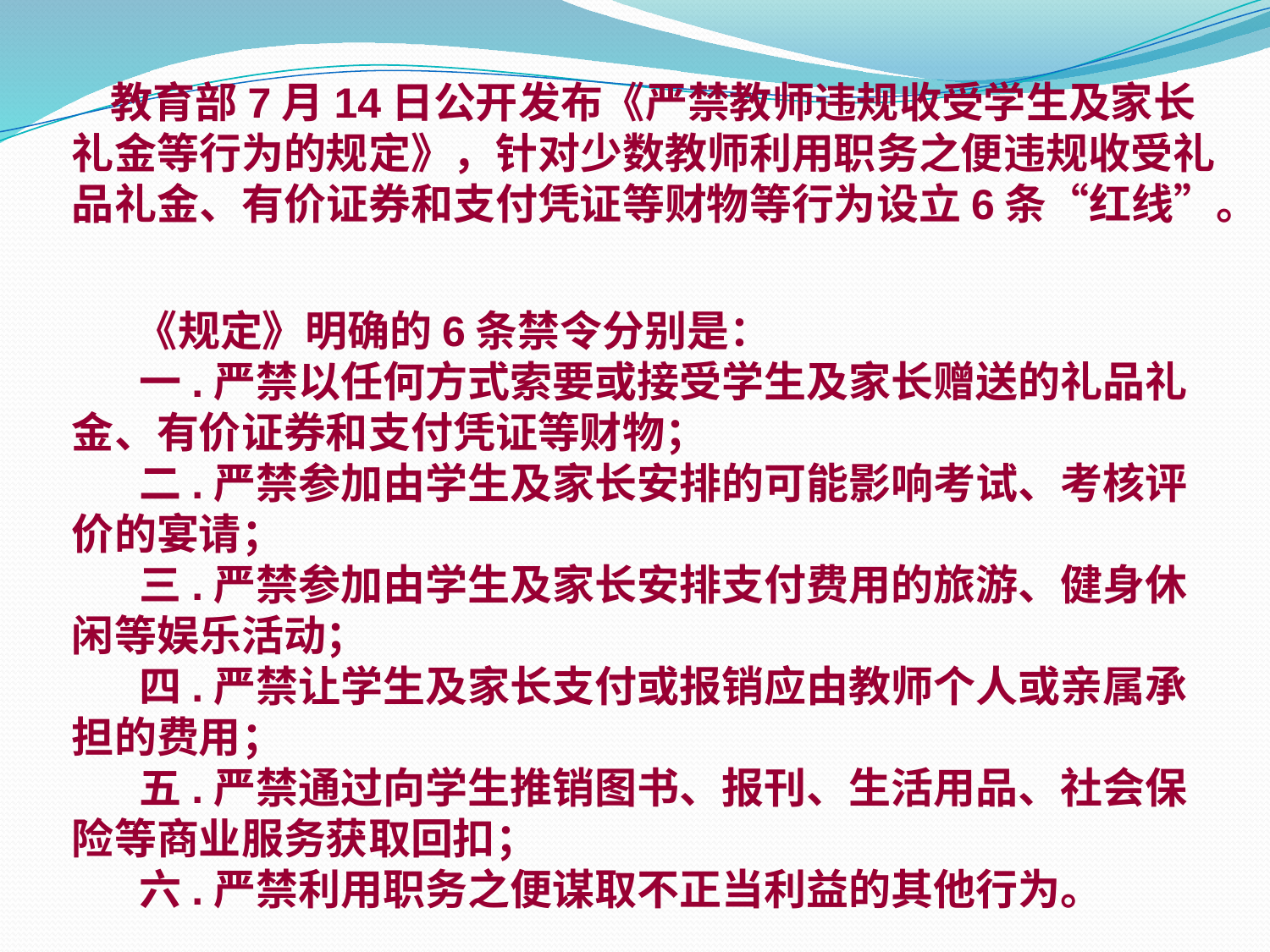

教育部7月14日公开发布《严禁教师违规收受学生及家长礼金等行为的规定》，针对少数教师利用职务之便违规收受礼品礼金、有价证券和支付凭证等财物等行为设立6条“红线”。
　　《规定》明确的6条禁令分别是：
      一.严禁以任何方式索要或接受学生及家长赠送的礼品礼金、有价证券和支付凭证等财物；
      二.严禁参加由学生及家长安排的可能影响考试、考核评价的宴请；
      三.严禁参加由学生及家长安排支付费用的旅游、健身休闲等娱乐活动；
      四.严禁让学生及家长支付或报销应由教师个人或亲属承担的费用；
      五.严禁通过向学生推销图书、报刊、生活用品、社会保险等商业服务获取回扣；
      六.严禁利用职务之便谋取不正当利益的其他行为。